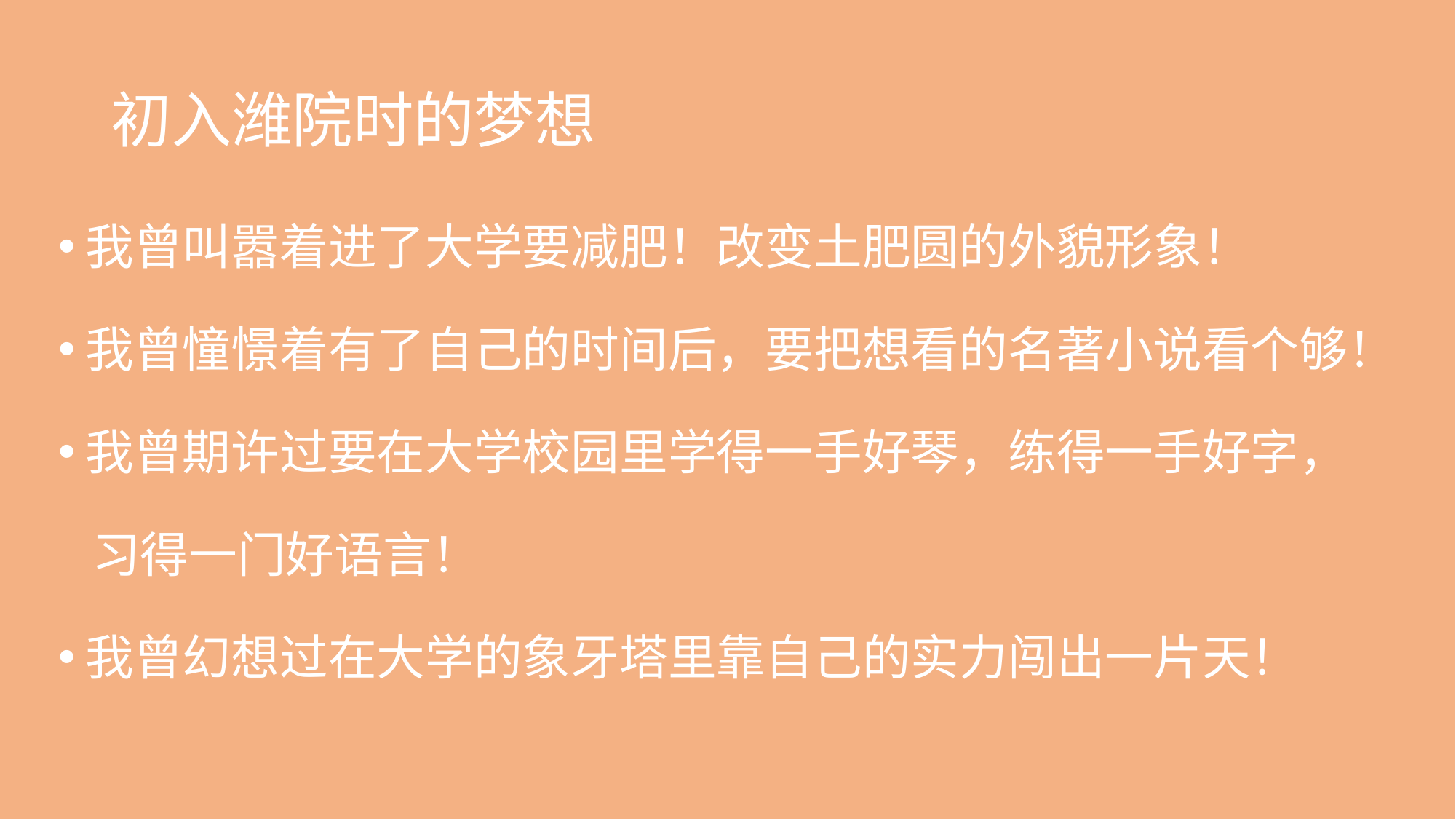

# 初入潍院时的梦想
我曾叫嚣着进了大学要减肥！改变土肥圆的外貌形象！
我曾憧憬着有了自己的时间后，要把想看的名著小说看个够！
我曾期许过要在大学校园里学得一手好琴，练得一手好字，
  习得一门好语言！
我曾幻想过在大学的象牙塔里靠自己的实力闯出一片天！